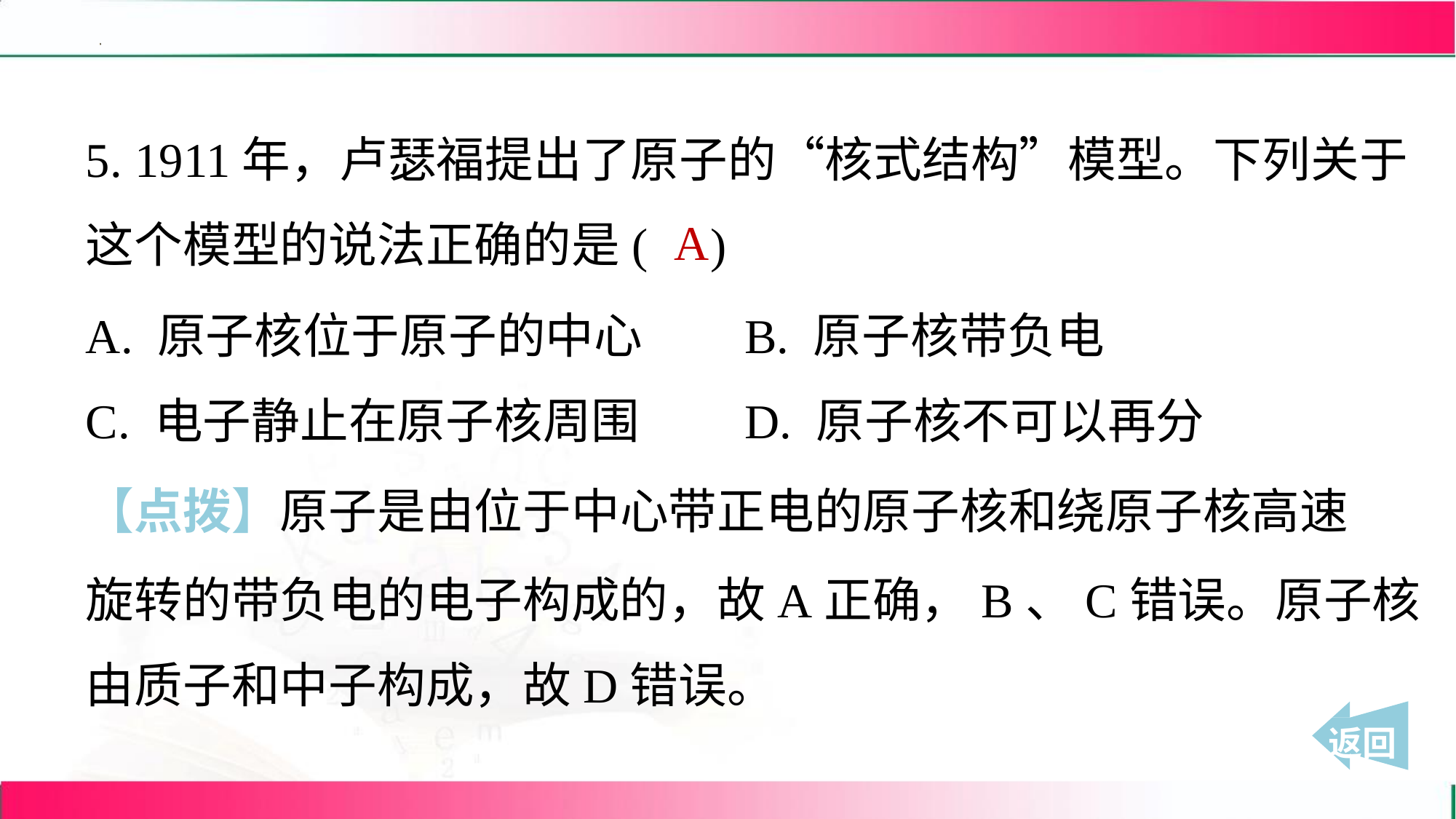

5. 1911年，卢瑟福提出了原子的“核式结构”模型。下列关于
这个模型的说法正确的是(     )
A
A. 原子核位于原子的中心	B. 原子核带负电
C. 电子静止在原子核周围	D. 原子核不可以再分
【点拨】原子是由位于中心带正电的原子核和绕原子核高速
旋转的带负电的电子构成的，故A正确，B、C错误。原子核
由质子和中子构成，故D错误。
 返回